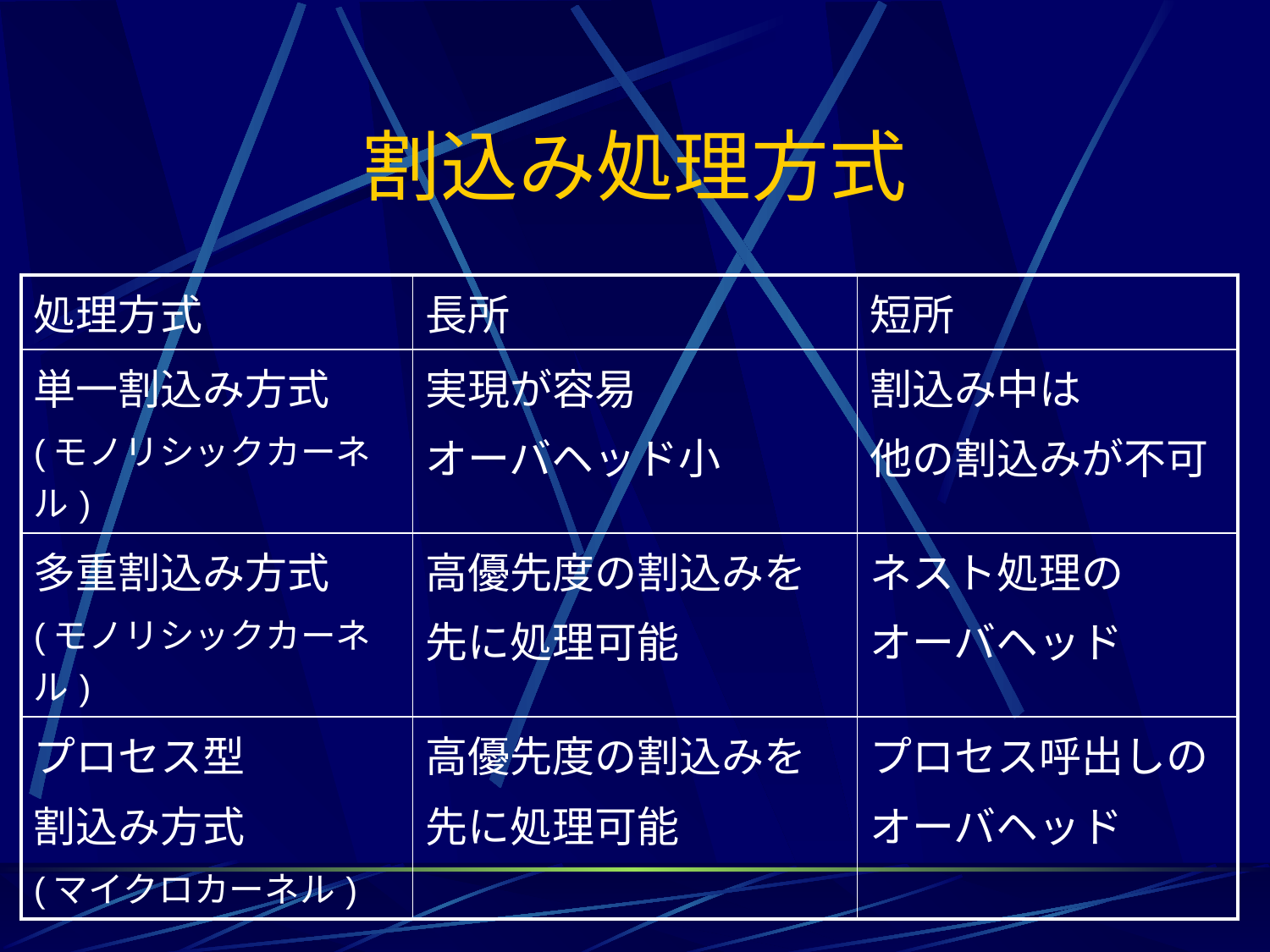

# 割込み処理方式
| 処理方式 | 長所 | 短所 |
| --- | --- | --- |
| 単一割込み方式 (モノリシックカーネル) | 実現が容易 オーバヘッド小 | 割込み中は 他の割込みが不可 |
| 多重割込み方式 (モノリシックカーネル) | 高優先度の割込みを 先に処理可能 | ネスト処理の オーバヘッド |
| プロセス型 割込み方式 (マイクロカーネル) | 高優先度の割込みを 先に処理可能 | プロセス呼出しの オーバヘッド |